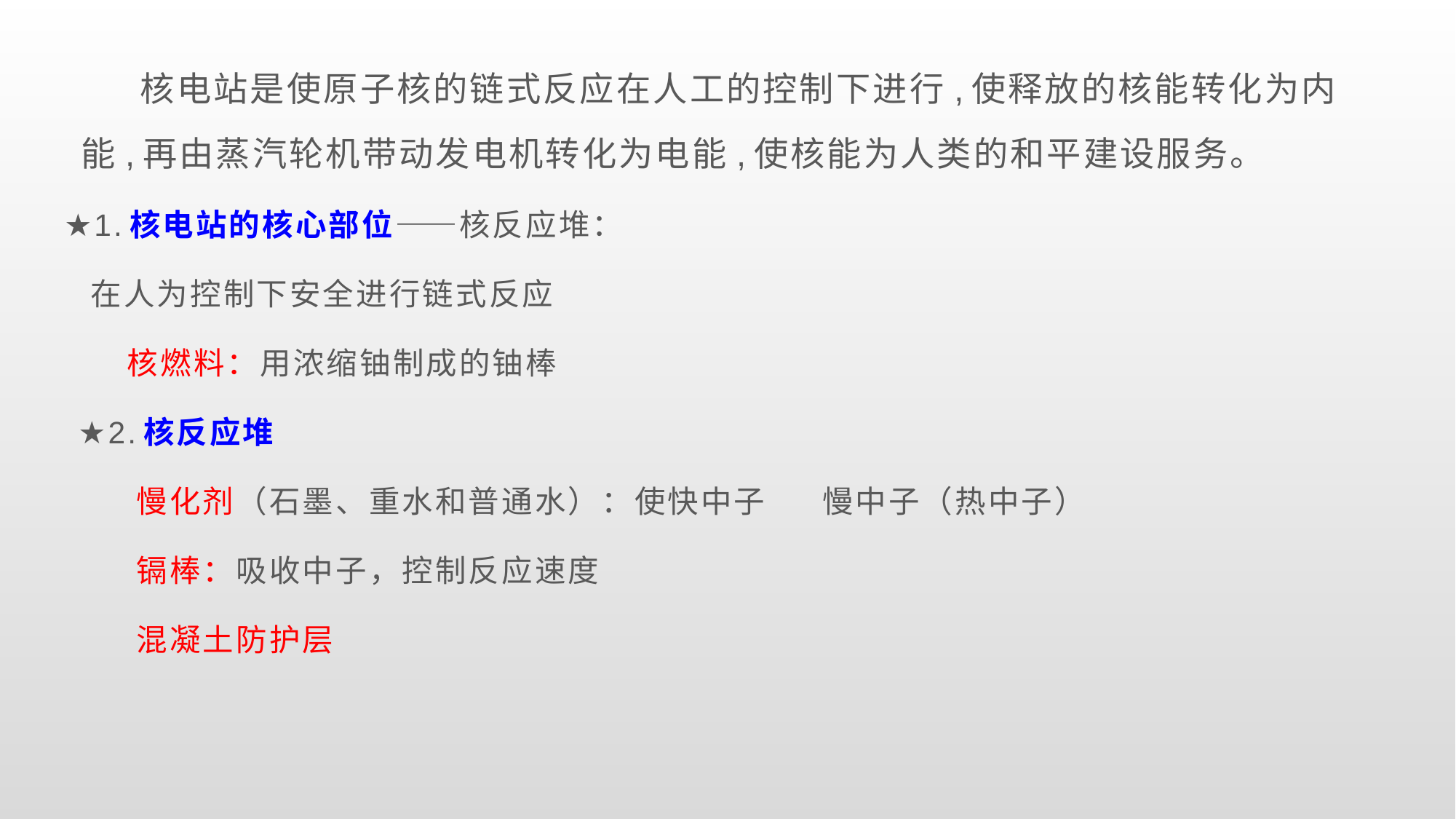

核电站是使原子核的链式反应在人工的控制下进行,使释放的核能转化为内能,再由蒸汽轮机带动发电机转化为电能,使核能为人类的和平建设服务。
 ★1.核电站的核心部位——核反应堆：
   在人为控制下安全进行链式反应
       核燃料：用浓缩铀制成的铀棒
  ★2.核反应堆
        慢化剂（石墨、重水和普通水）：使快中子      慢中子（热中子）
        镉棒：吸收中子，控制反应速度
        混凝土防护层